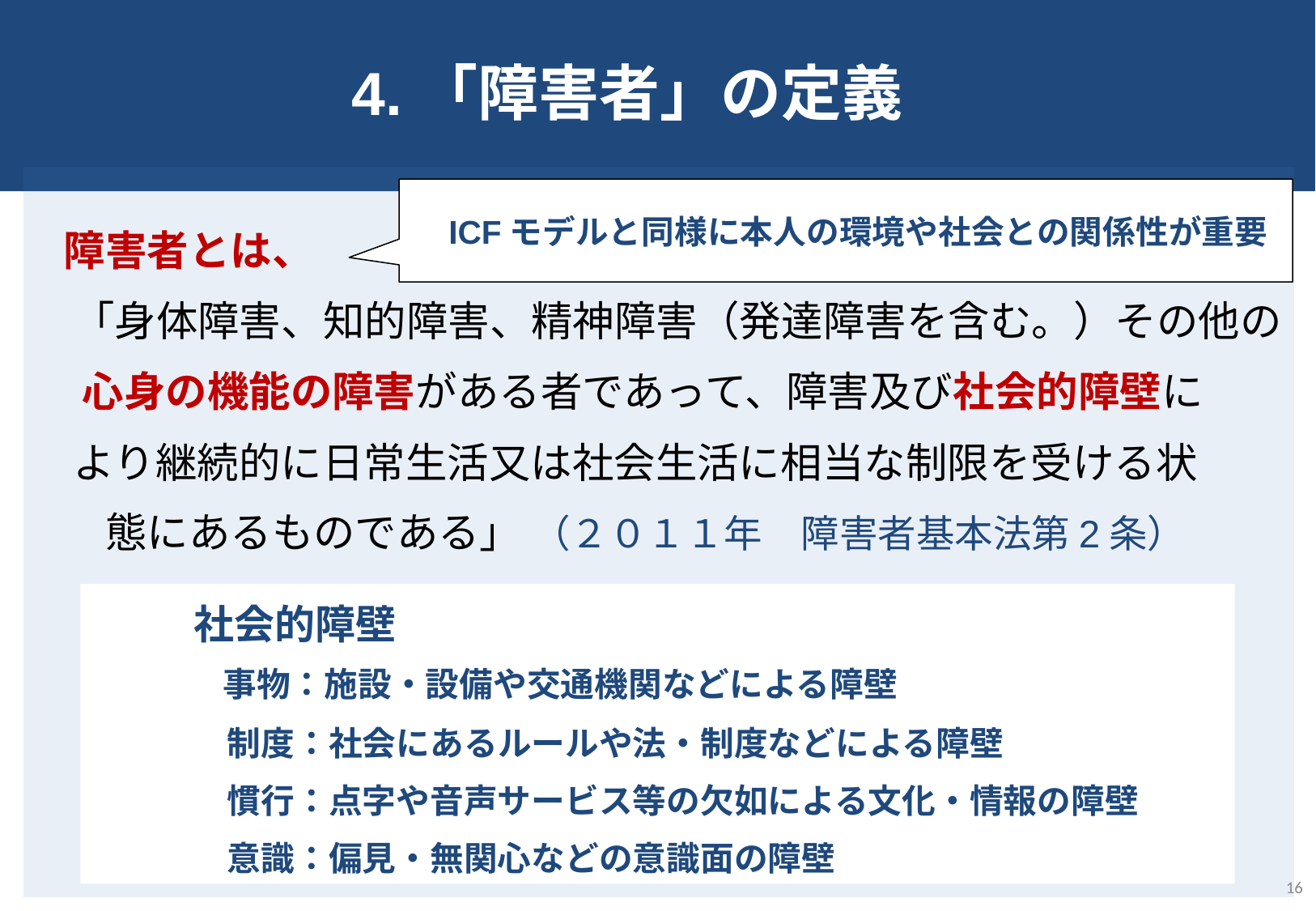

# 4.「障害者」の定義

  障害者とは、
   「身体障害、知的障害、精神障害（発達障害を含む。）その他の
    心身の機能の障害がある者であって、障害及び社会的障壁に
   より継続的に日常生活又は社会生活に相当な制限を受ける状
  　態にあるものである」 （２０１１年　障害者基本法第2条）

　ICFモデルと同様に本人の環境や社会との関係性が重要
　　　社会的障壁
　　　 事物：施設・設備や交通機関などによる障壁
　　　　制度：社会にあるルールや法・制度などによる障壁
　　　　慣行：点字や音声サービス等の欠如による文化・情報の障壁
　　　　意識：偏見・無関心などの意識面の障壁
16